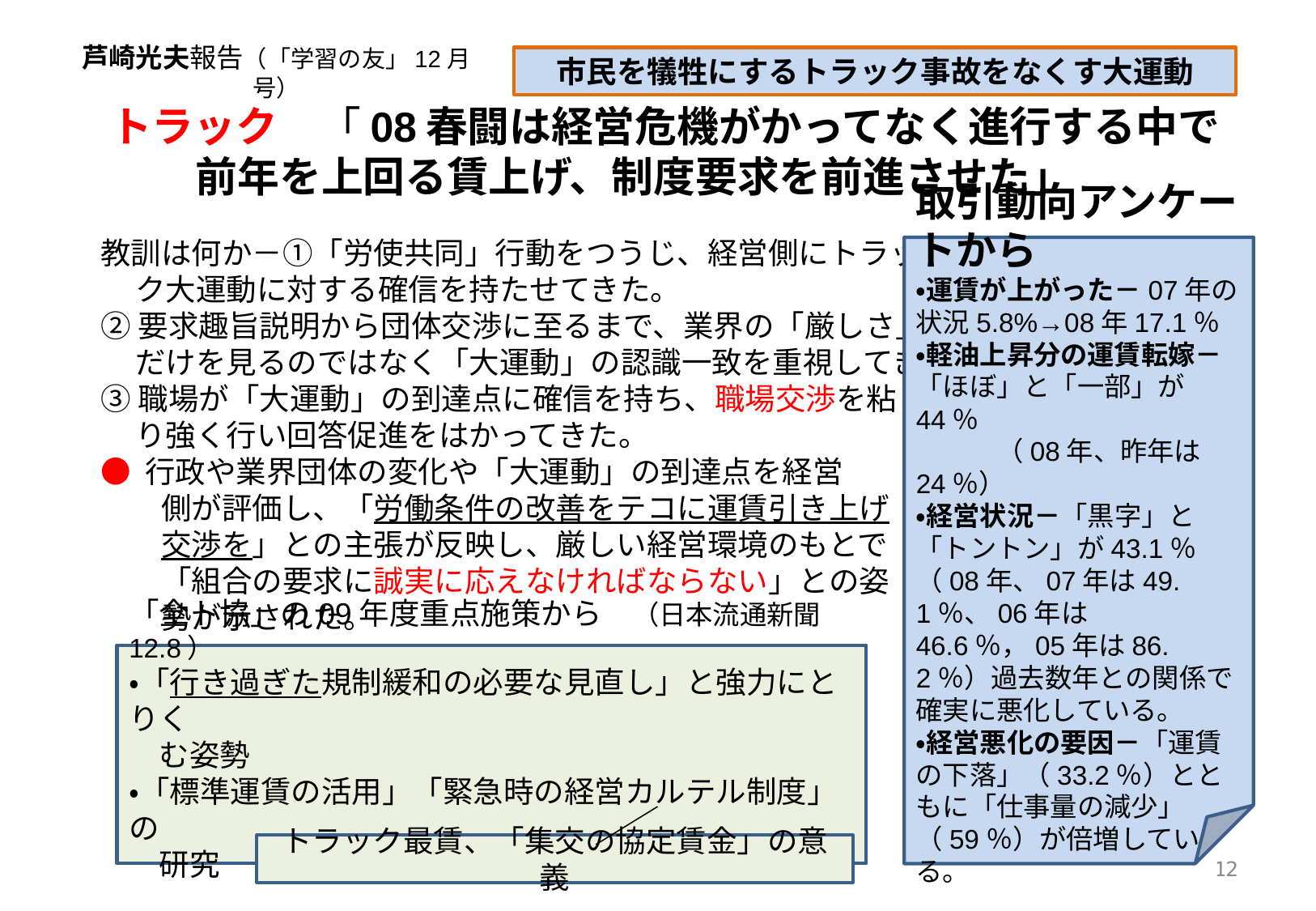

# トラック　「08春闘は経営危機がかってなく進行する中で 前年を上回る賃上げ、制度要求を前進させた」
芦崎光夫報告（「学習の友」12月号）
市民を犠牲にするトラック事故をなくす大運動
教訓は何か－①「労使共同」行動をつうじ、経営側にトラッ
    ク大運動に対する確信を持たせてきた。
②要求趣旨説明から団体交渉に至るまで、業界の「厳しさ」
    だけを見るのではなく「大運動」の認識一致を重視してきた。
③職場が「大運動」の到達点に確信を持ち、職場交渉を粘
    り強く行い回答促進をはかってきた。
● 行政や業界団体の変化や「大運動」の到達点を経営
　　側が評価し、「労働条件の改善をテコに運賃引き上げ
　　交渉を」との主張が反映し、厳しい経営環境のもとで
　　「組合の要求に誠実に応えなければならない」との姿
　　勢が示された。

取引動向アンケートから
・運賃が上がった－07年の状況5.8%→08年17.1％
・軽油上昇分の運賃転嫁－「ほぼ」と「一部」が44％
　　　（08年、昨年は24％）
・経営状況－「黒字」と「トントン」が43.1％（08年、07年は49.1％、06年は46.6％，05年は86.2％）過去数年との関係で確実に悪化している。
・経営悪化の要因－「運賃の下落」（33.2％）とともに「仕事量の減少」（59％）が倍増している。

「全ト協」の09年度重点施策から　（日本流通新聞12.8）
・「行き過ぎた規制緩和の必要な見直し」と強力にとりく
　む姿勢
・「標準運賃の活用」「緊急時の経営カルテル制度」の
　研究
トラック最賃、「集交の協定賃金」の意義
12